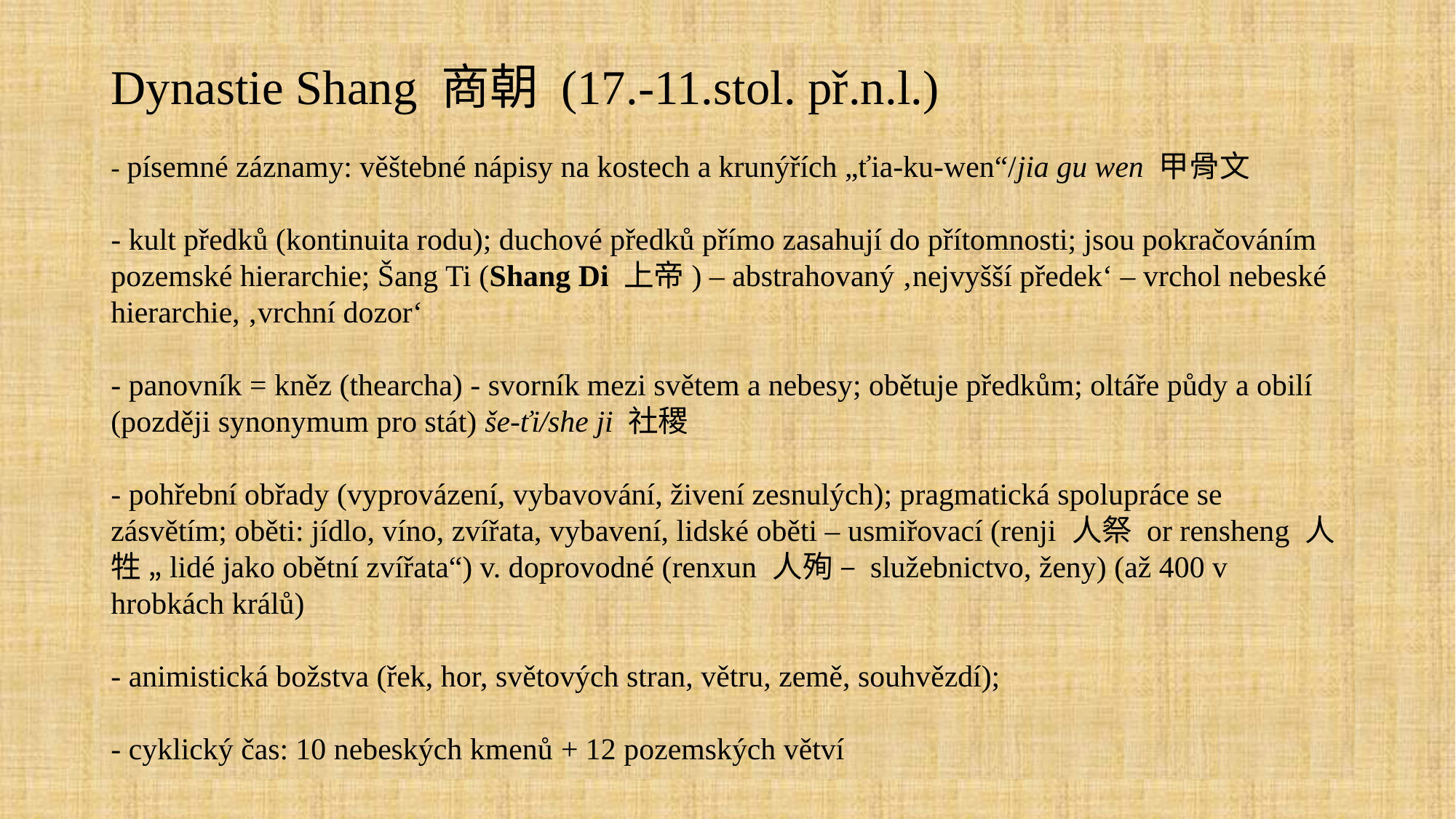

# Dynastie Shang 商朝 (17.-11.stol. př.n.l.) - písemné záznamy: věštebné nápisy na kostech a krunýřích „ťia-ku-wen“/jia gu wen 甲骨文 - kult předků (kontinuita rodu); duchové předků přímo zasahují do přítomnosti; jsou pokračováním pozemské hierarchie; Šang Ti (Shang Di 上帝) – abstrahovaný ‚nejvyšší předek‘ – vrchol nebeské hierarchie, ‚vrchní dozor‘ - panovník = kněz (thearcha) - svorník mezi světem a nebesy; obětuje předkům; oltáře půdy a obilí (později synonymum pro stát) še-ťi/she ji 社稷 - pohřební obřady (vyprovázení, vybavování, živení zesnulých); pragmatická spolupráce se zásvětím; oběti: jídlo, víno, zvířata, vybavení, lidské oběti – usmiřovací (renji 人祭 or rensheng 人牲 „lidé jako obětní zvířata“) v. doprovodné (renxun 人殉 – služebnictvo, ženy) (až 400 v hrobkách králů) - animistická božstva (řek, hor, světových stran, větru, země, souhvězdí); - cyklický čas: 10 nebeských kmenů + 12 pozemských větví